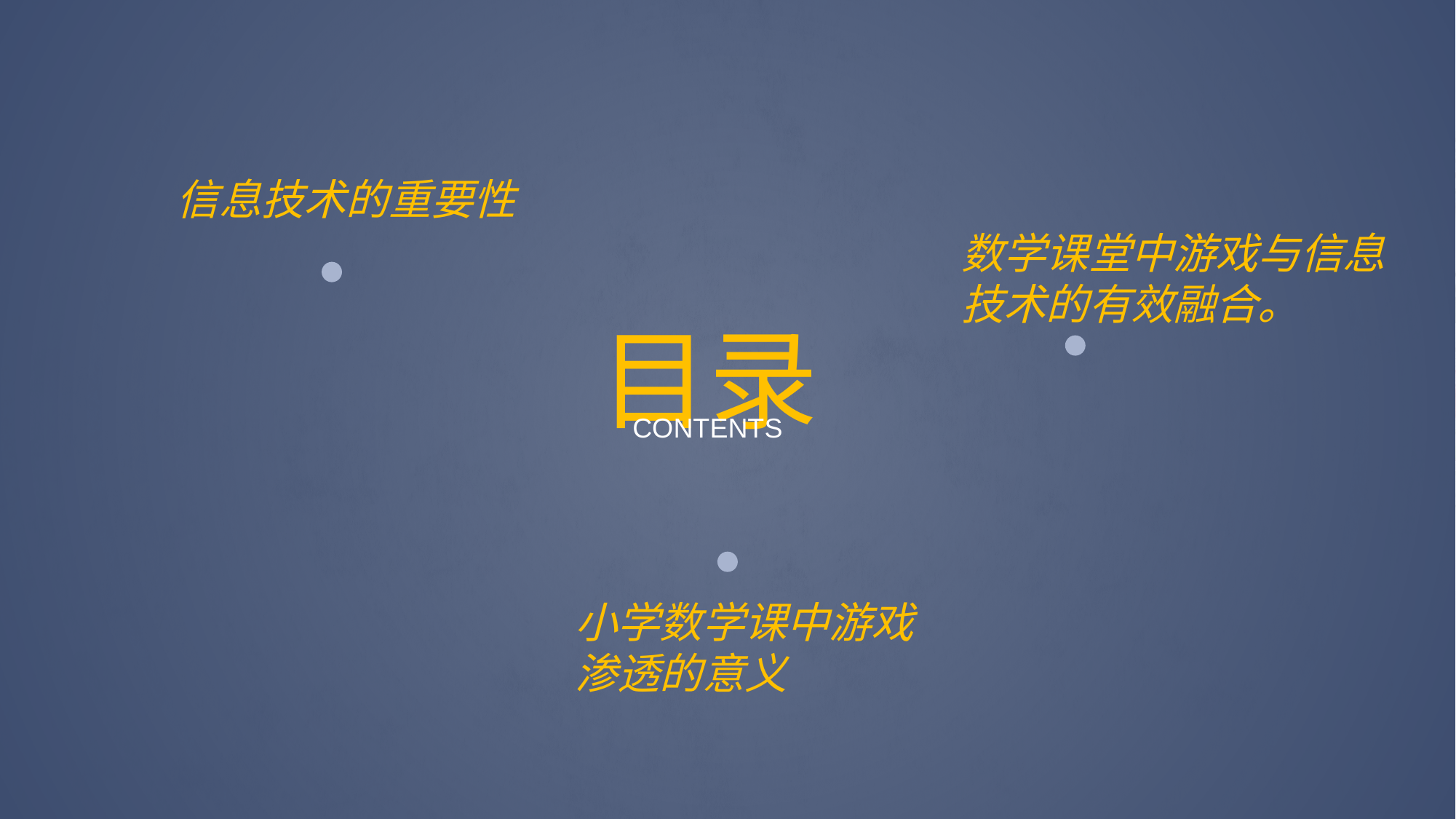

信息技术的重要性
数学课堂中游戏与信息技术的有效融合。
目录

CONTENTS

小学数学课中游戏渗透的意义